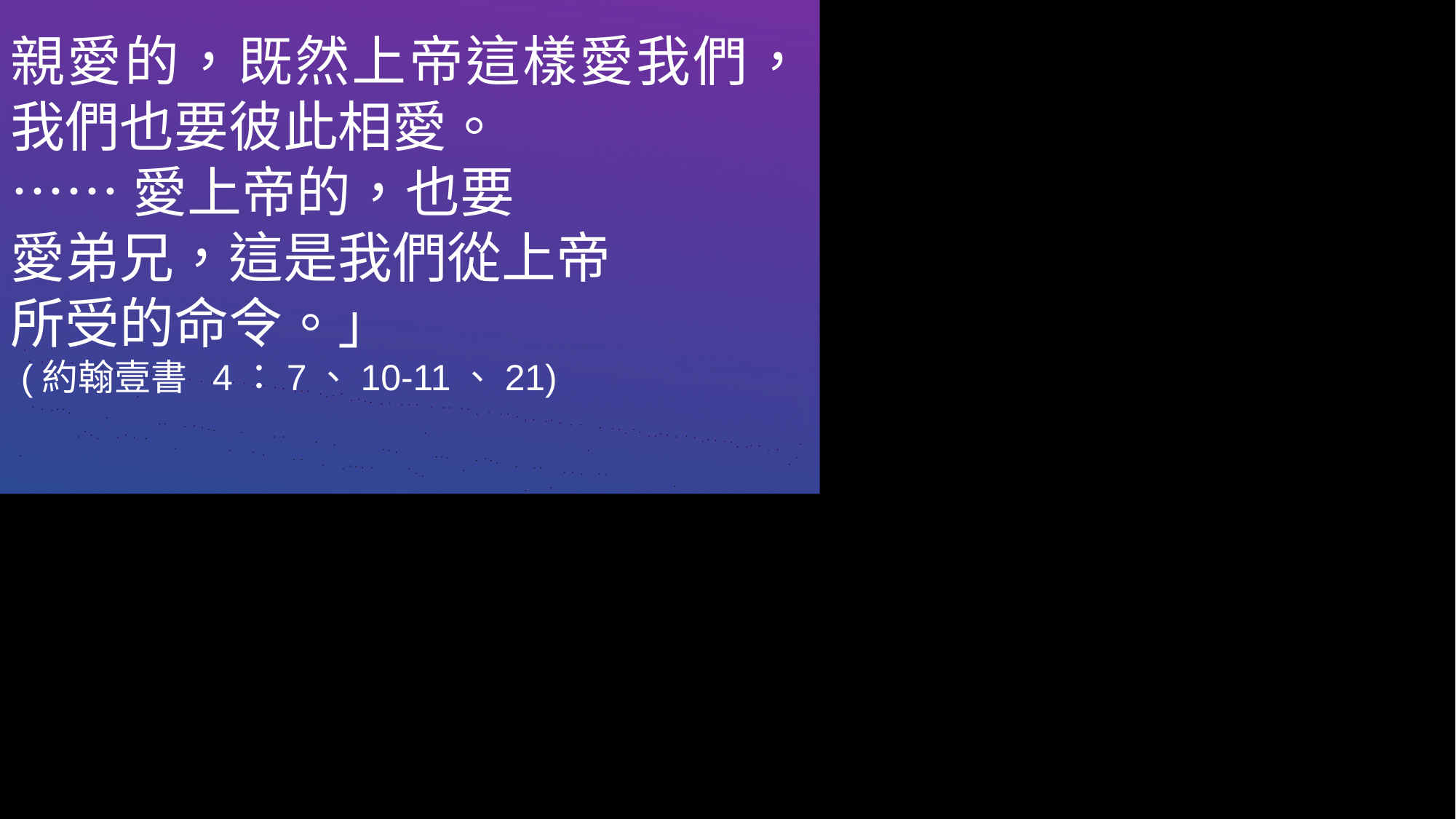

親愛的，既然上帝這樣愛我們，我們也要彼此相愛。
……愛上帝的，也要
愛弟兄，這是我們從上帝
所受的命令。」
 (約翰壹書  4：7、10-11、21)